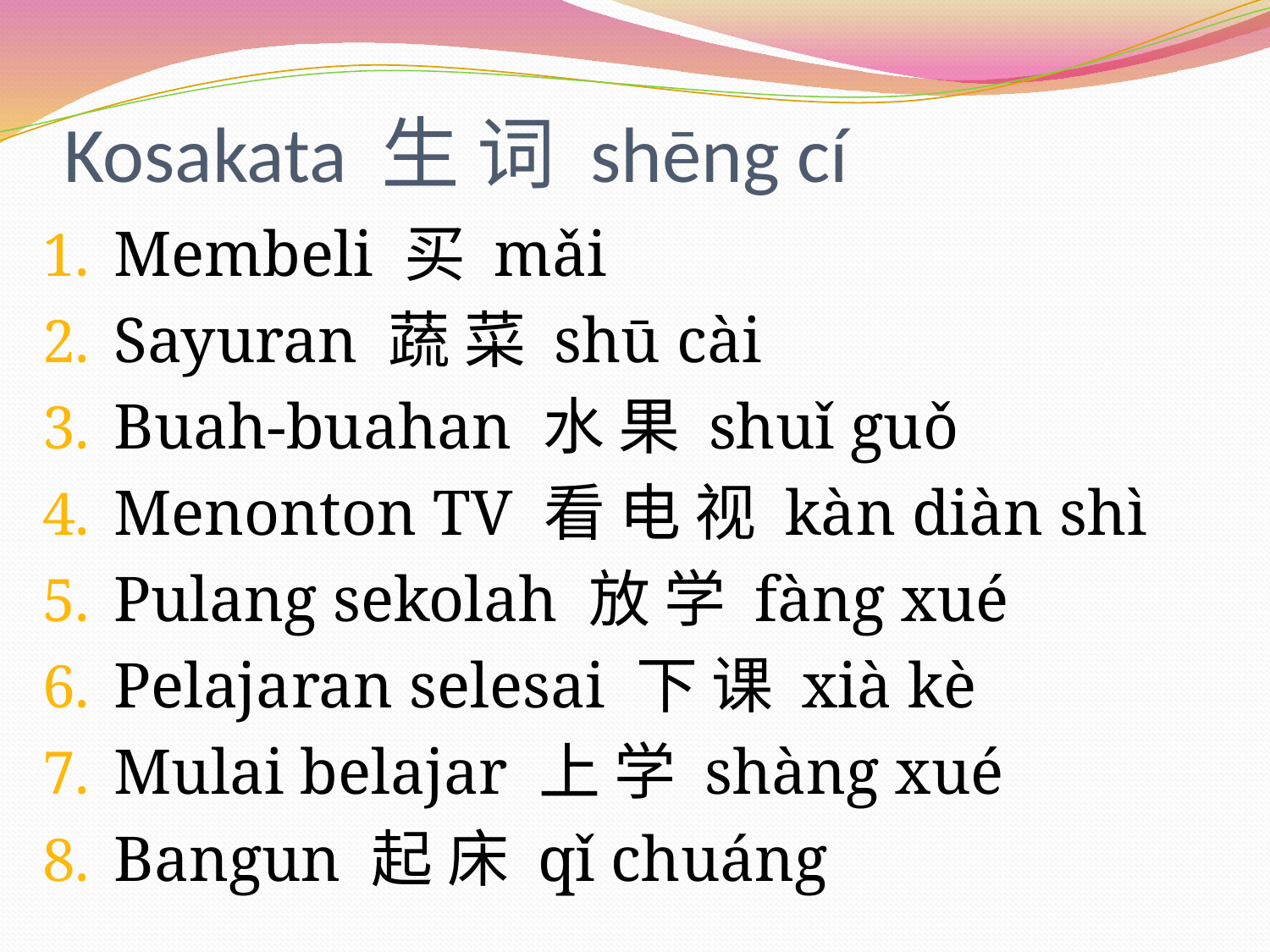

# Kosakata 生 词 shēng cí
Membeli 买 mǎi
Sayuran 蔬 菜 shū cài
Buah-buahan 水 果 shuǐ guǒ
Menonton TV 看 电 视 kàn diàn shì
Pulang sekolah 放 学 fàng xué
Pelajaran selesai 下 课 xià kè
Mulai belajar 上 学 shàng xué
Bangun 起 床 qǐ chuáng